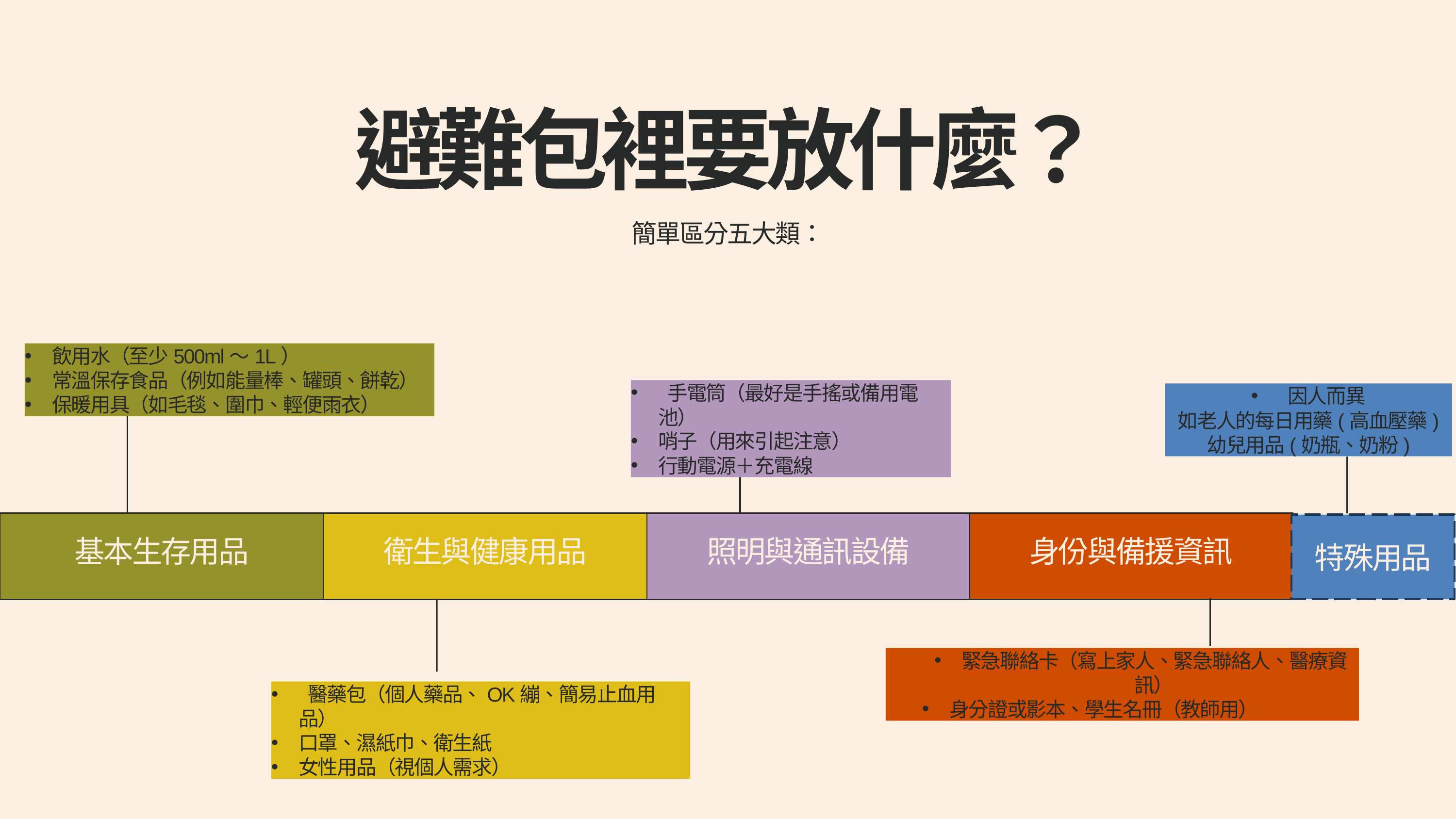

避難包裡要放什麼？
簡單區分五大類：
飲用水（至少500ml～1L）
常溫保存食品（例如能量棒、罐頭、餅乾）
保暖用具（如毛毯、圍巾、輕便雨衣）
 手電筒（最好是手搖或備用電池）
哨子（用來引起注意）
行動電源＋充電線
 因人而異
如老人的每日用藥(高血壓藥)
幼兒用品(奶瓶、奶粉)

| 基本生存用品 | 衛生與健康用品 | 照明與通訊設備 | 身份與備援資訊 |
| --- | --- | --- | --- |
特殊用品

緊急聯絡卡（寫上家人、緊急聯絡人、醫療資訊）
身分證或影本、學生名冊（教師用）
 醫藥包（個人藥品、OK繃、簡易止血用品）
口罩、濕紙巾、衛生紙
女性用品（視個人需求）